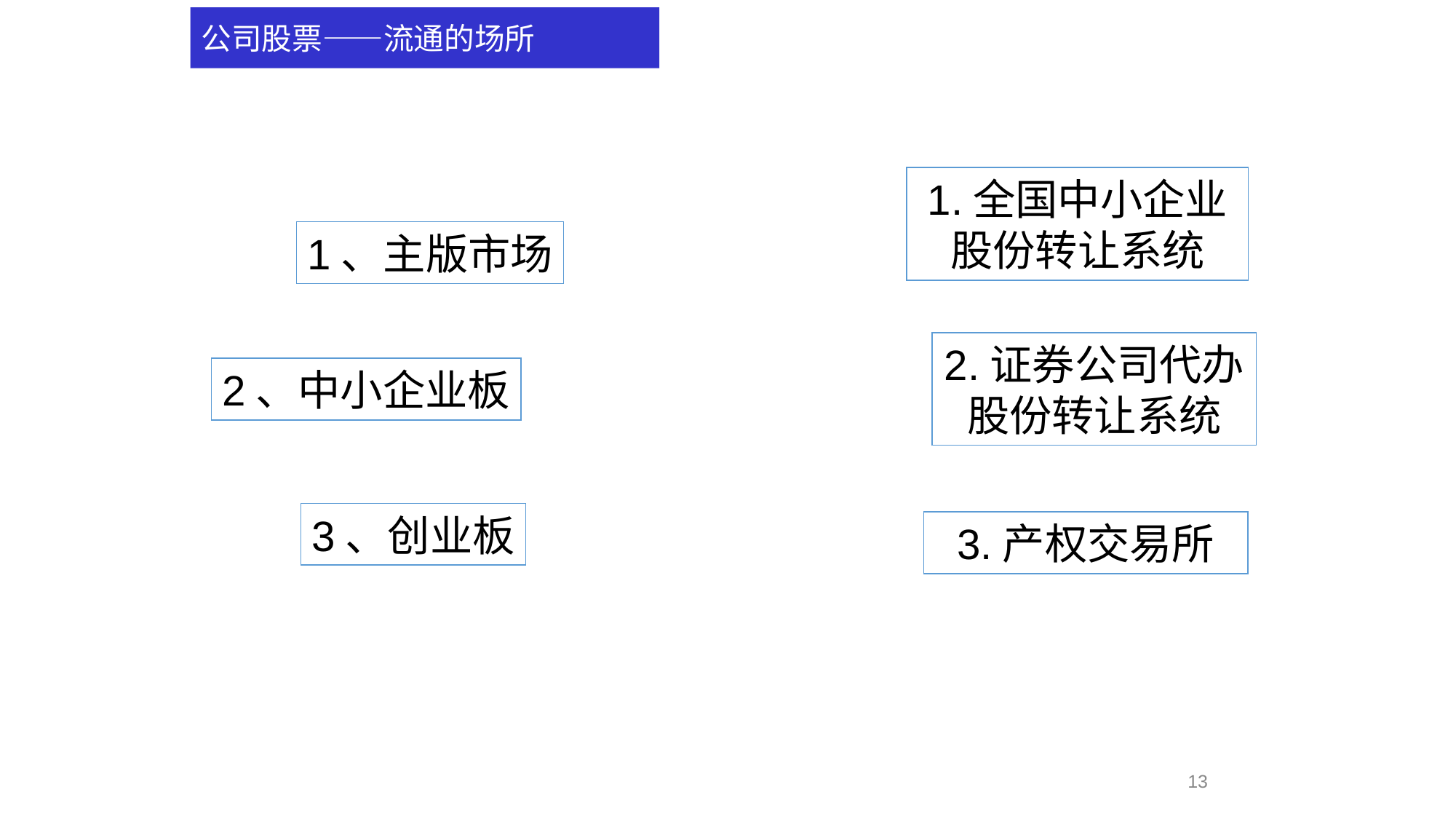

公司股票——流通的场所

1.全国中小企业股份转让系统
1、主版市场
2.证券公司代办股份转让系统
2、中小企业板
3、创业板
3.产权交易所
13